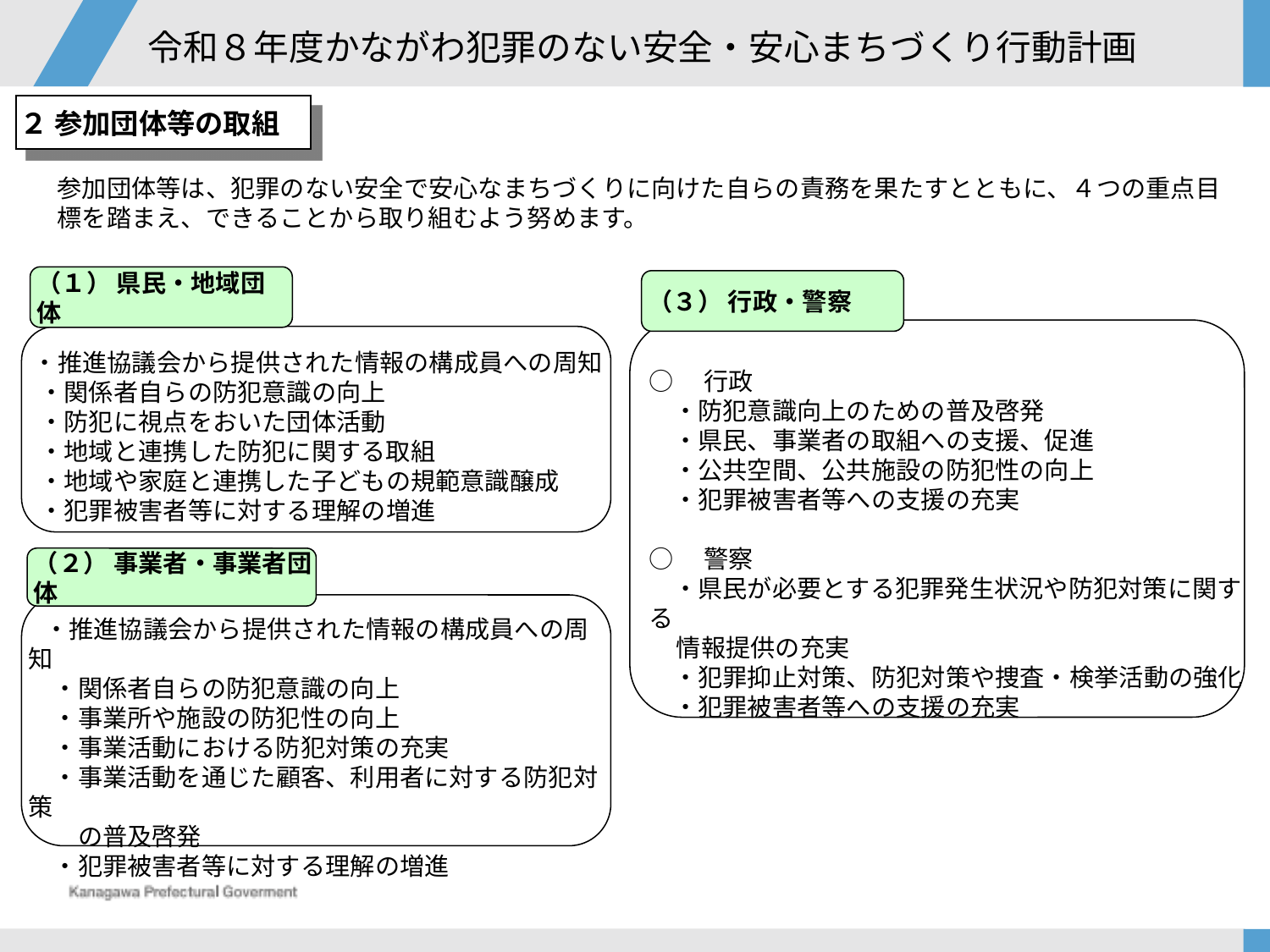

# 令和８年度かながわ犯罪のない安全・安心まちづくり行動計画
２ 参加団体等の取組
参加団体等は、犯罪のない安全で安心なまちづくりに向けた自らの責務を果たすとともに、４つの重点目標を踏まえ、できることから取り組むよう努めます。
（１） 県民・地域団体
（３） 行政・警察

　 ・推進協議会から提供された情報の構成員への周知
　・関係者自らの防犯意識の向上
　・防犯に視点をおいた団体活動
　・地域と連携した防犯に関する取組
　・地域や家庭と連携した子どもの規範意識醸成
　・犯罪被害者等に対する理解の増進

○　行政
　・防犯意識向上のための普及啓発
　・県民、事業者の取組への支援、促進
　・公共空間、公共施設の防犯性の向上
　・犯罪被害者等への支援の充実

○　警察
　・県民が必要とする犯罪発生状況や防犯対策に関する
    情報提供の充実
　・犯罪抑止対策、防犯対策や捜査・検挙活動の強化
　・犯罪被害者等への支援の充実
（２） 事業者・事業者団体

　・推進協議会から提供された情報の構成員への周知
　・関係者自らの防犯意識の向上
　・事業所や施設の防犯性の向上
　・事業活動における防犯対策の充実
　・事業活動を通じた顧客、利用者に対する防犯対策
　　の普及啓発
　・犯罪被害者等に対する理解の増進